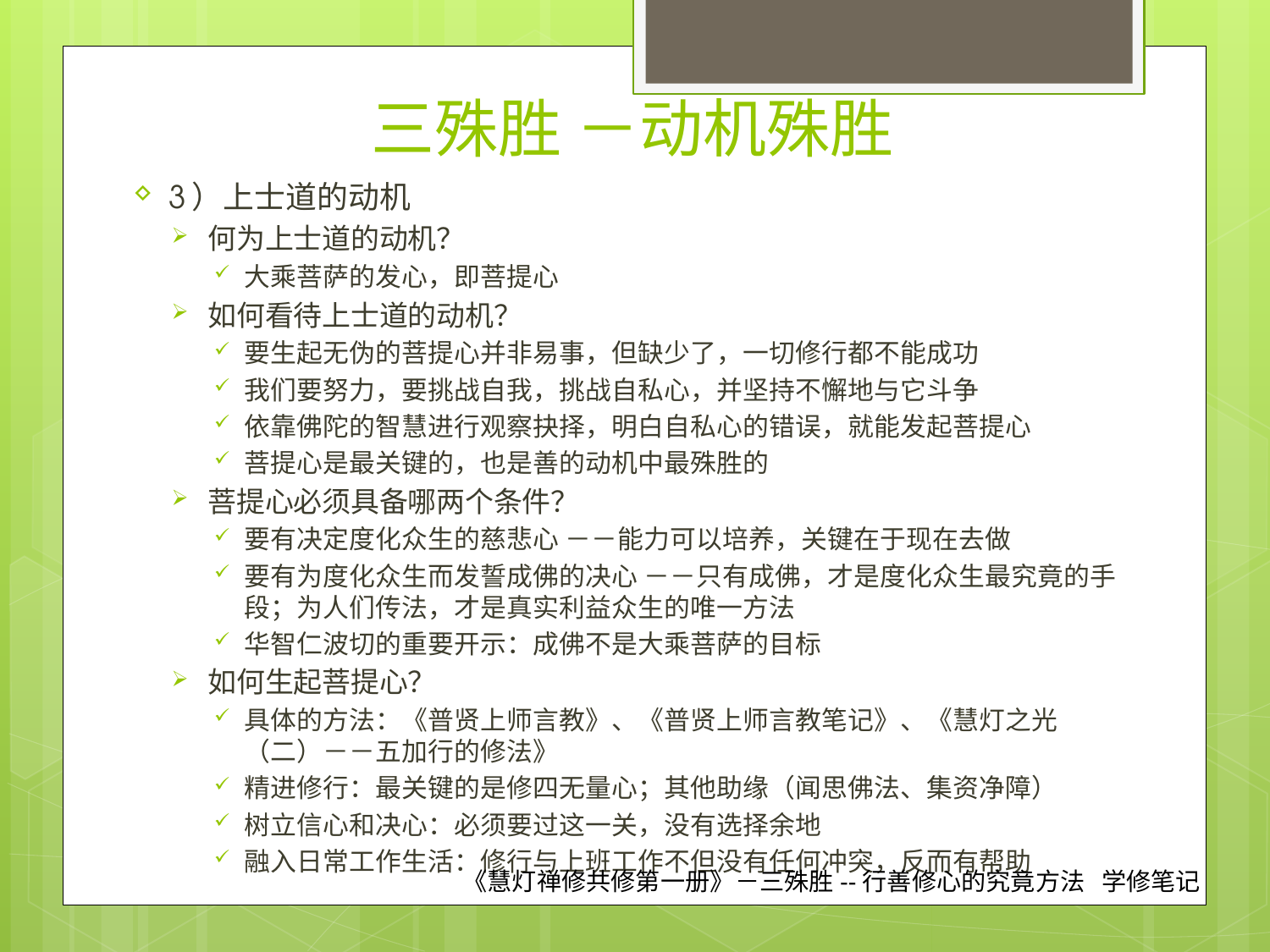

# 三殊胜 －动机殊胜
3）上士道的动机
何为上士道的动机？
大乘菩萨的发心，即菩提心
如何看待上士道的动机？
要生起无伪的菩提心并非易事，但缺少了，一切修行都不能成功
我们要努力，要挑战自我，挑战自私心，并坚持不懈地与它斗争
依靠佛陀的智慧进行观察抉择，明白自私心的错误，就能发起菩提心
菩提心是最关键的，也是善的动机中最殊胜的
菩提心必须具备哪两个条件？
要有决定度化众生的慈悲心 －－能力可以培养，关键在于现在去做
要有为度化众生而发誓成佛的决心 －－只有成佛，才是度化众生最究竟的手段；为人们传法，才是真实利益众生的唯一方法
华智仁波切的重要开示：成佛不是大乘菩萨的目标
如何生起菩提心？
具体的方法：《普贤上师言教》、《普贤上师言教笔记》、《慧灯之光（二）－－五加行的修法》
精进修行：最关键的是修四无量心；其他助缘（闻思佛法、集资净障）
树立信心和决心：必须要过这一关，没有选择余地
融入日常工作生活：修行与上班工作不但没有任何冲突，反而有帮助
《慧灯禅修共修第一册》－三殊胜--行善修心的究竟方法   学修笔记